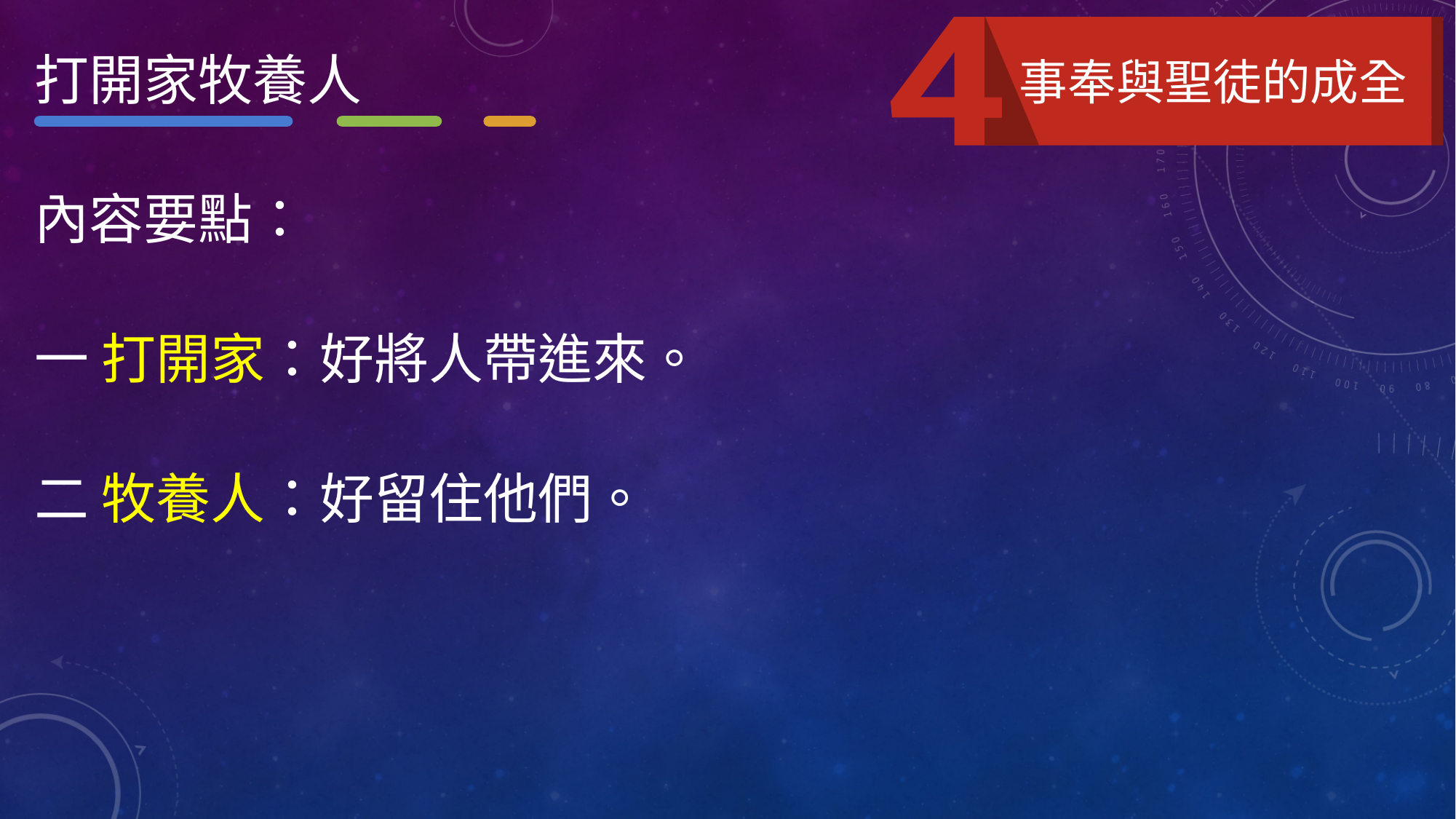

打開家牧養人
事奉與聖徒的成全

內容要點：

一 打開家：好將人帶進來。

二 牧養人：好留住他們。